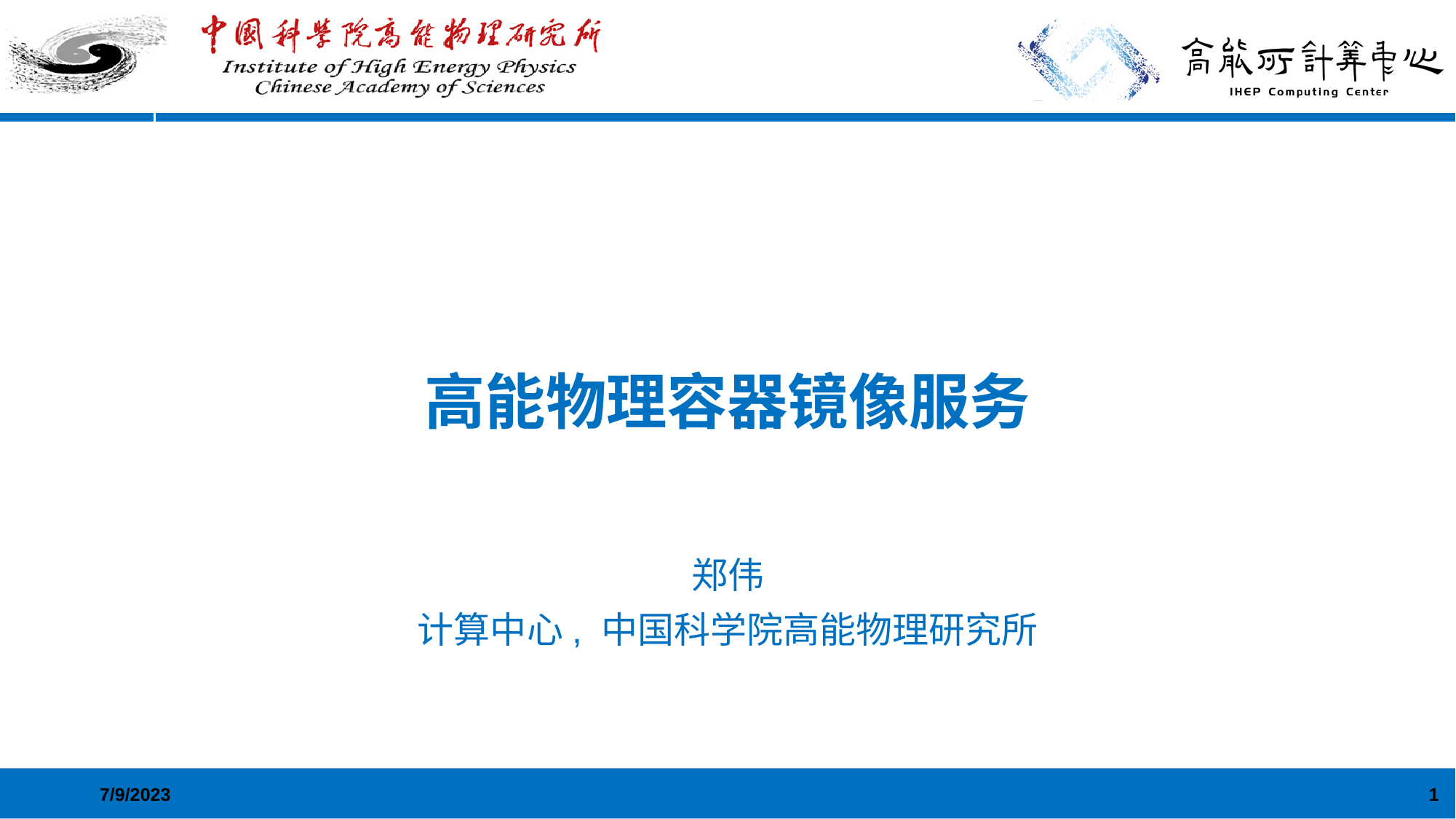

# 高能物理容器镜像服务
郑伟
计算中心, 中国科学院高能物理研究所
7/9/2023
1